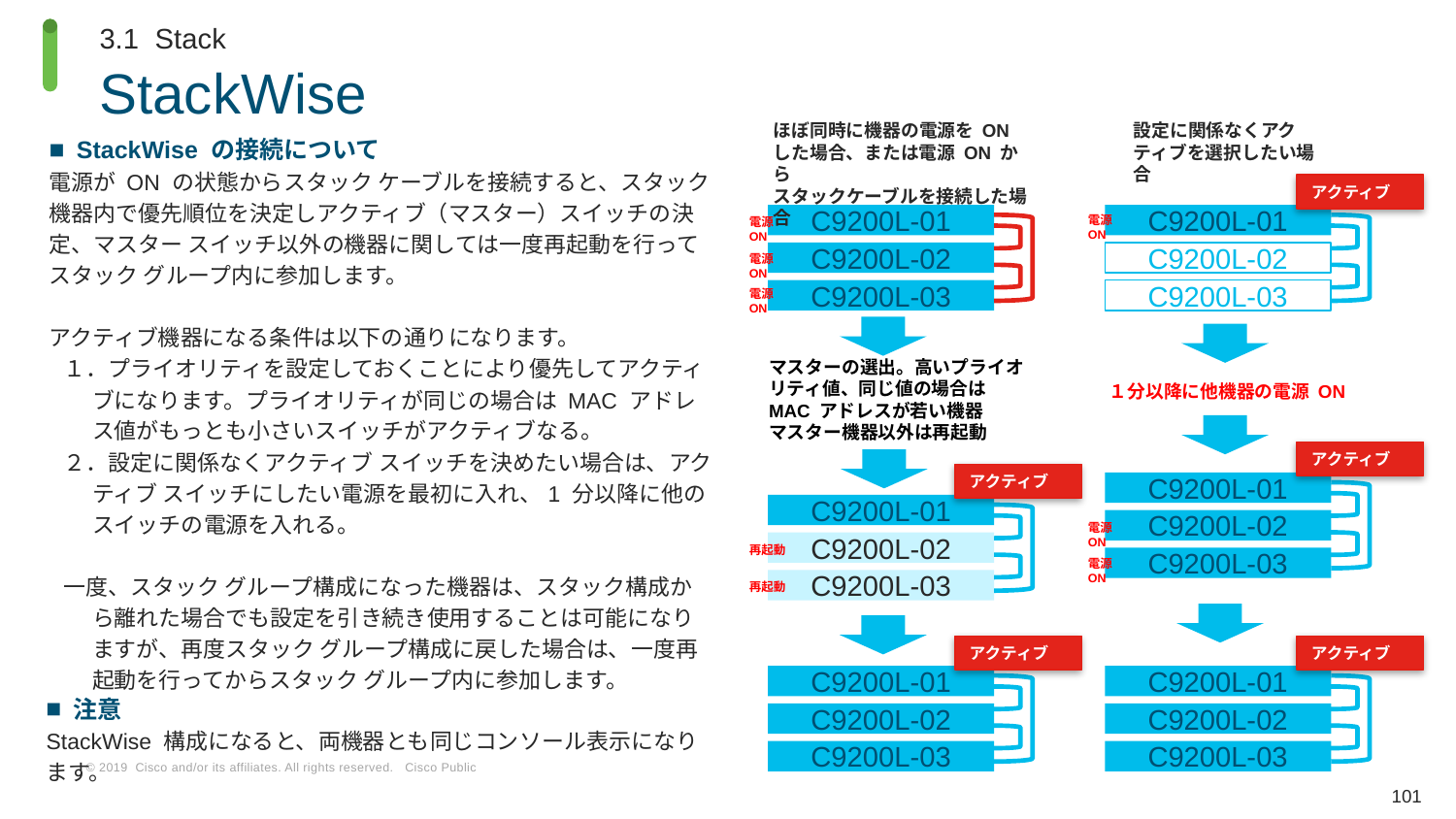

3.1  Stack
# StackWise
ほぼ同時に機器の電源を ON
した場合、または電源 ON から
スタックケーブルを接続した場合
設定に関係なくアクティブを選択したい場合
StackWise の接続について
電源が ON の状態からスタック ケーブルを接続すると、スタック機器内で優先順位を決定しアクティブ（マスター）スイッチの決定、マスター スイッチ以外の機器に関しては一度再起動を行ってスタック グループ内に参加します。

アクティブ機器になる条件は以下の通りになります。
１．プライオリティを設定しておくことにより優先してアクティブになります。プライオリティが同じの場合は MAC アドレス値がもっとも小さいスイッチがアクティブなる。
２．設定に関係なくアクティブ スイッチを決めたい場合は、アクティブ スイッチにしたい電源を最初に入れ、1 分以降に他のスイッチの電源を入れる。

一度、スタック グループ構成になった機器は、スタック構成から離れた場合でも設定を引き続き使用することは可能になりますが、再度スタック グループ構成に戻した場合は、一度再起動を行ってからスタック グループ内に参加します。
アクティブ
C9200L-01
C9200L-01
電源ON
電源ON

C9200L-02
C9200L-02
電源ON

電源ON
C9200L-03
C9200L-03

マスターの選出。高いプライオリティ値、同じ値の場合は MAC アドレスが若い機器
マスター機器以外は再起動
１分以降に他機器の電源 ON

アクティブ

アクティブ
C9200L-01

C9200L-01

C9200L-02
電源ON

C9200L-02
再起動
C9200L-03
電源ON

C9200L-03
再起動

アクティブ
アクティブ
C9200L-01
C9200L-01

注意
StackWise 構成になると、両機器とも同じコンソール表示になります。

C9200L-02
C9200L-02

C9200L-03
C9200L-03
101